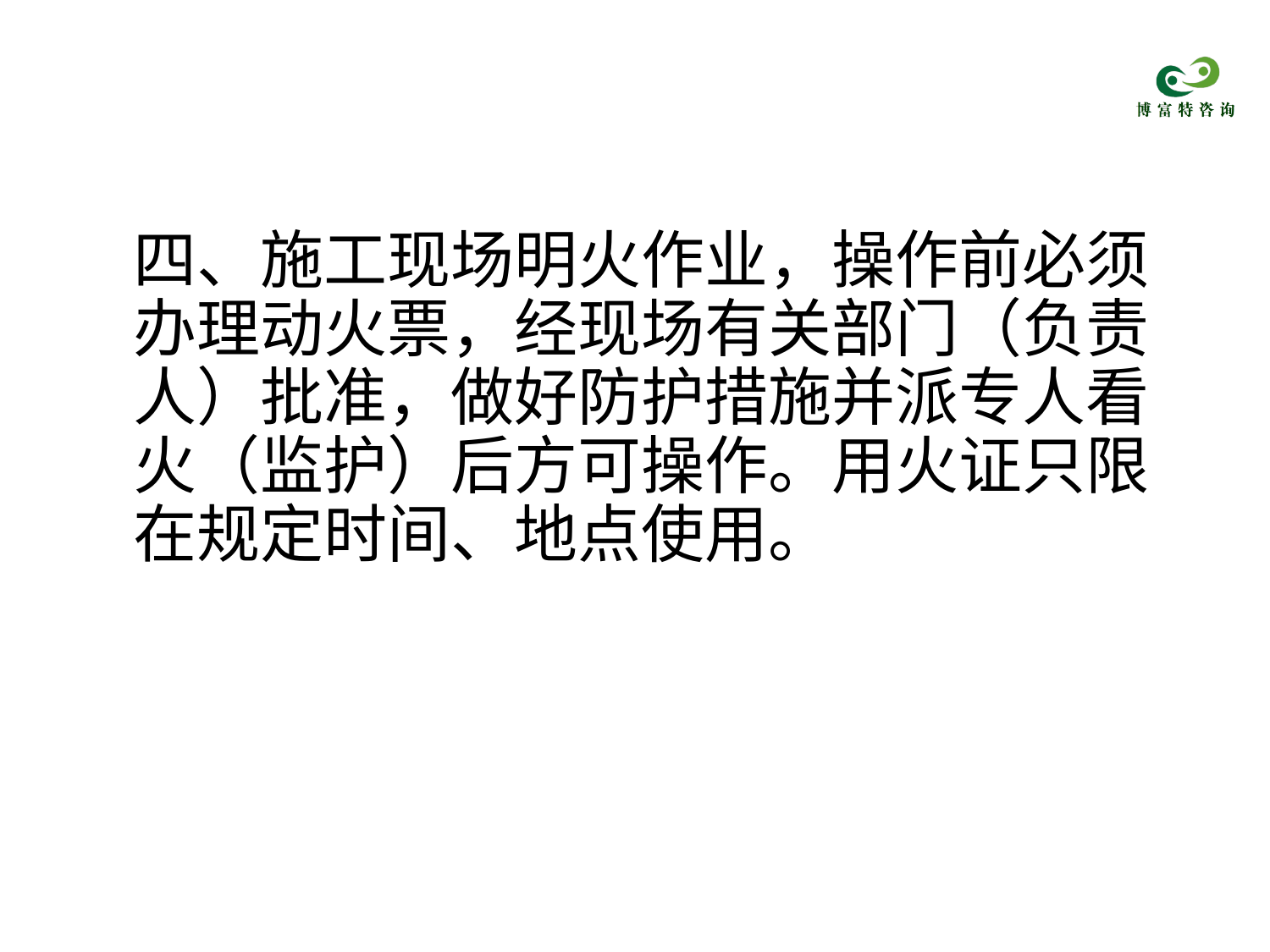

四、施工现场明火作业，操作前必须办理动火票，经现场有关部门（负责人）批准，做好防护措施并派专人看火（监护）后方可操作。用火证只限在规定时间、地点使用。